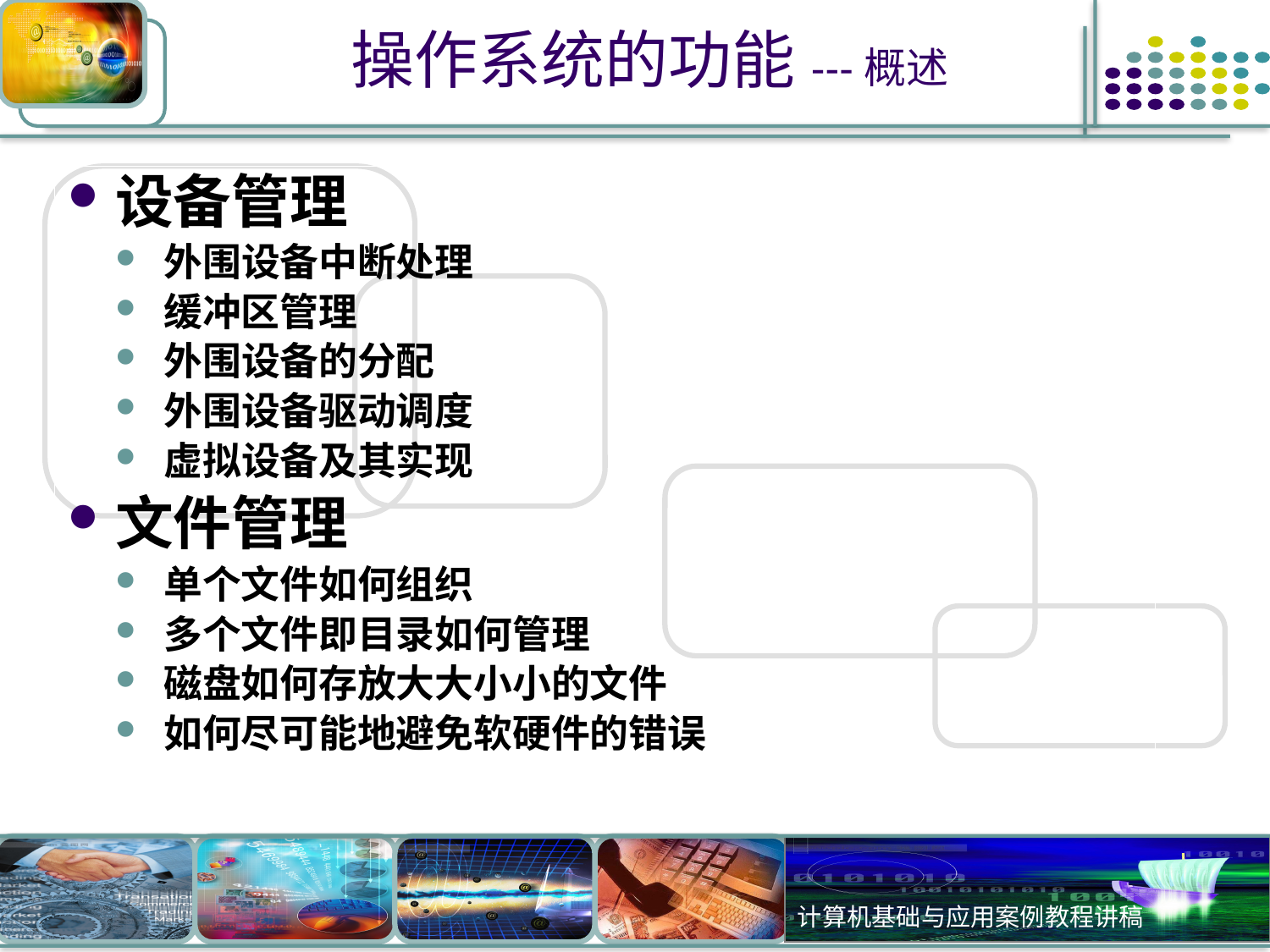

# 操作系统的功能---概述
设备管理
外围设备中断处理
缓冲区管理
外围设备的分配
外围设备驱动调度
虚拟设备及其实现
文件管理
单个文件如何组织
多个文件即目录如何管理
磁盘如何存放大大小小的文件
如何尽可能地避免软硬件的错误